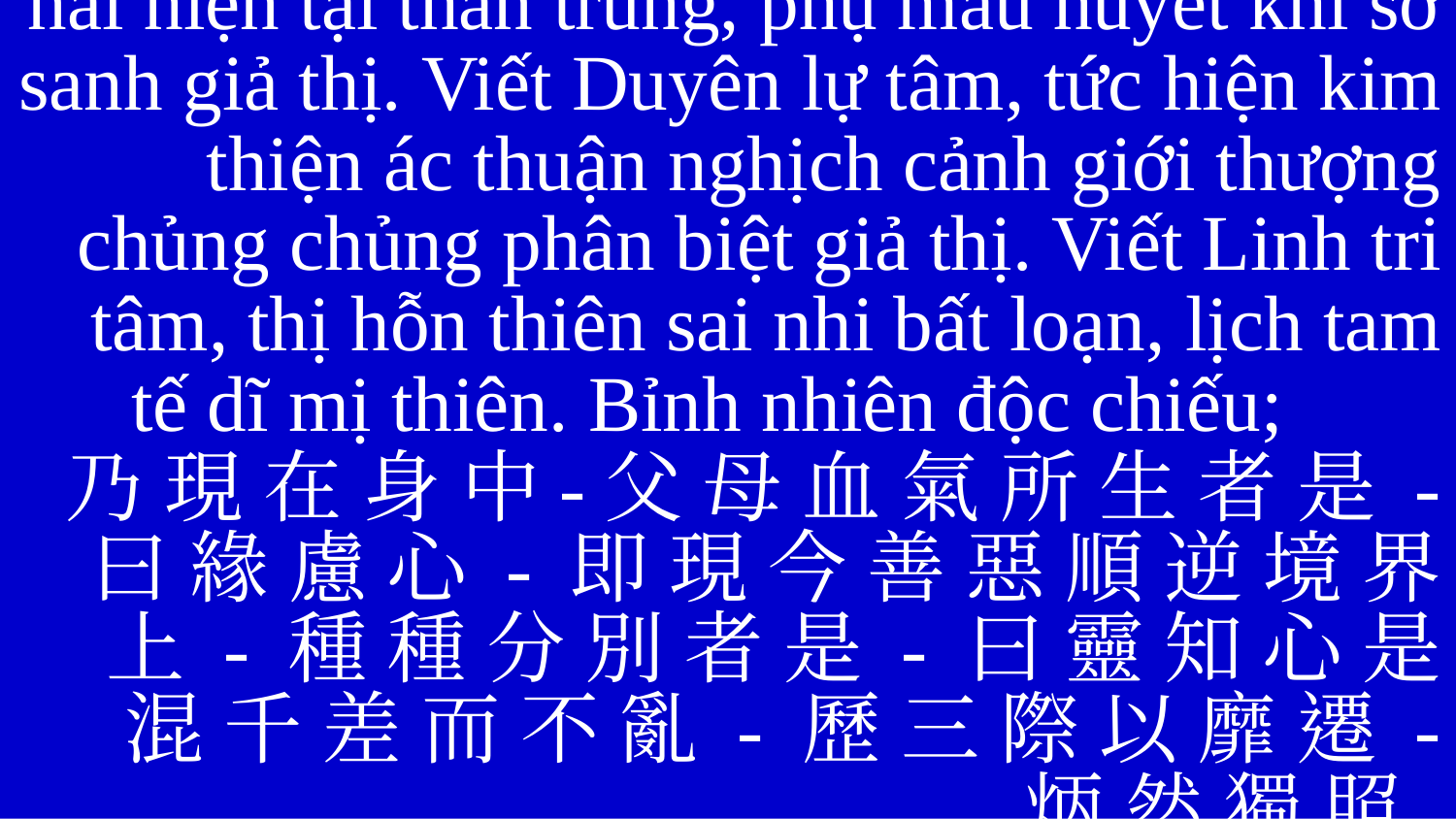

nãi hiện tại thân trung, phụ mẫu huyết khí sở sanh giả thị. Viết Duyên lự tâm, tức hiện kim thiện ác thuận nghịch cảnh giới thượng chủng chủng phân biệt giả thị. Viết Linh tri tâm, thị hỗn thiên sai nhi bất loạn, lịch tam tế dĩ mị thiên. Bỉnh nhiên độc chiếu;
乃 現 在 身 中-父 母 血 氣 所 生 者 是 - 曰 緣 慮 心 - 即 現 今 善 惡 順 逆 境 界 上 - 種 種 分 別 者 是 - 曰 靈 知 心 是 混 千 差 而 不 亂 - 歷 三 際 以 靡 遷 - 炳 然 獨 照